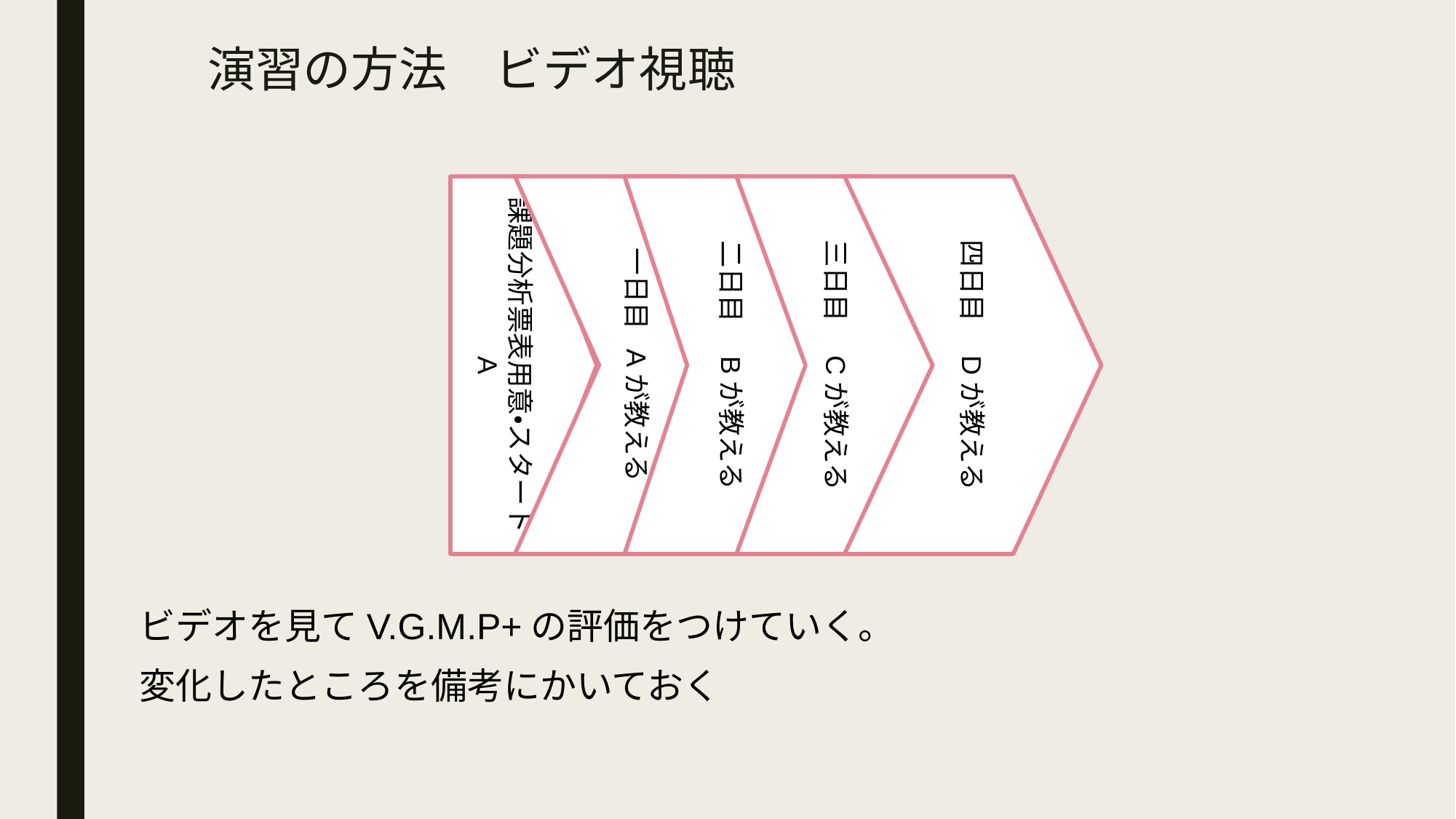

# 演習の方法　ビデオ視聴
課題分析票表用意・スタート
A
一日目  Aが教える
二日目　Bが教える

三日目　Cが教える
四日目　Dが教える

ビデオを見てV.G.M.P+の評価をつけていく。
変化したところを備考にかいておく